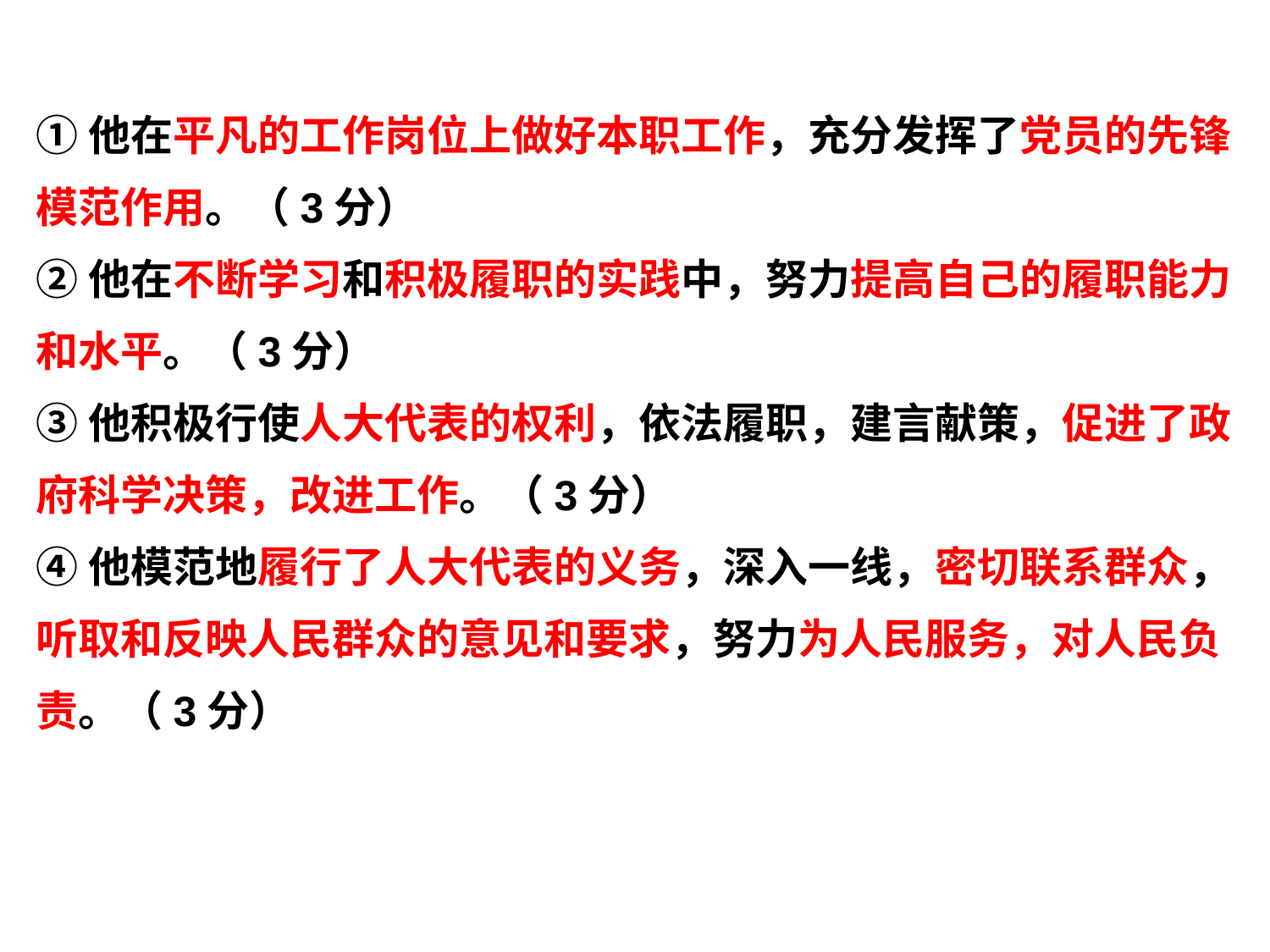

①他在平凡的工作岗位上做好本职工作，充分发挥了党员的先锋模范作用。（3分）
②他在不断学习和积极履职的实践中，努力提高自己的履职能力和水平。（3分）
③他积极行使人大代表的权利，依法履职，建言献策，促进了政府科学决策，改进工作。（3分）
④他模范地履行了人大代表的义务，深入一线，密切联系群众，听取和反映人民群众的意见和要求，努力为人民服务，对人民负责。（3分）